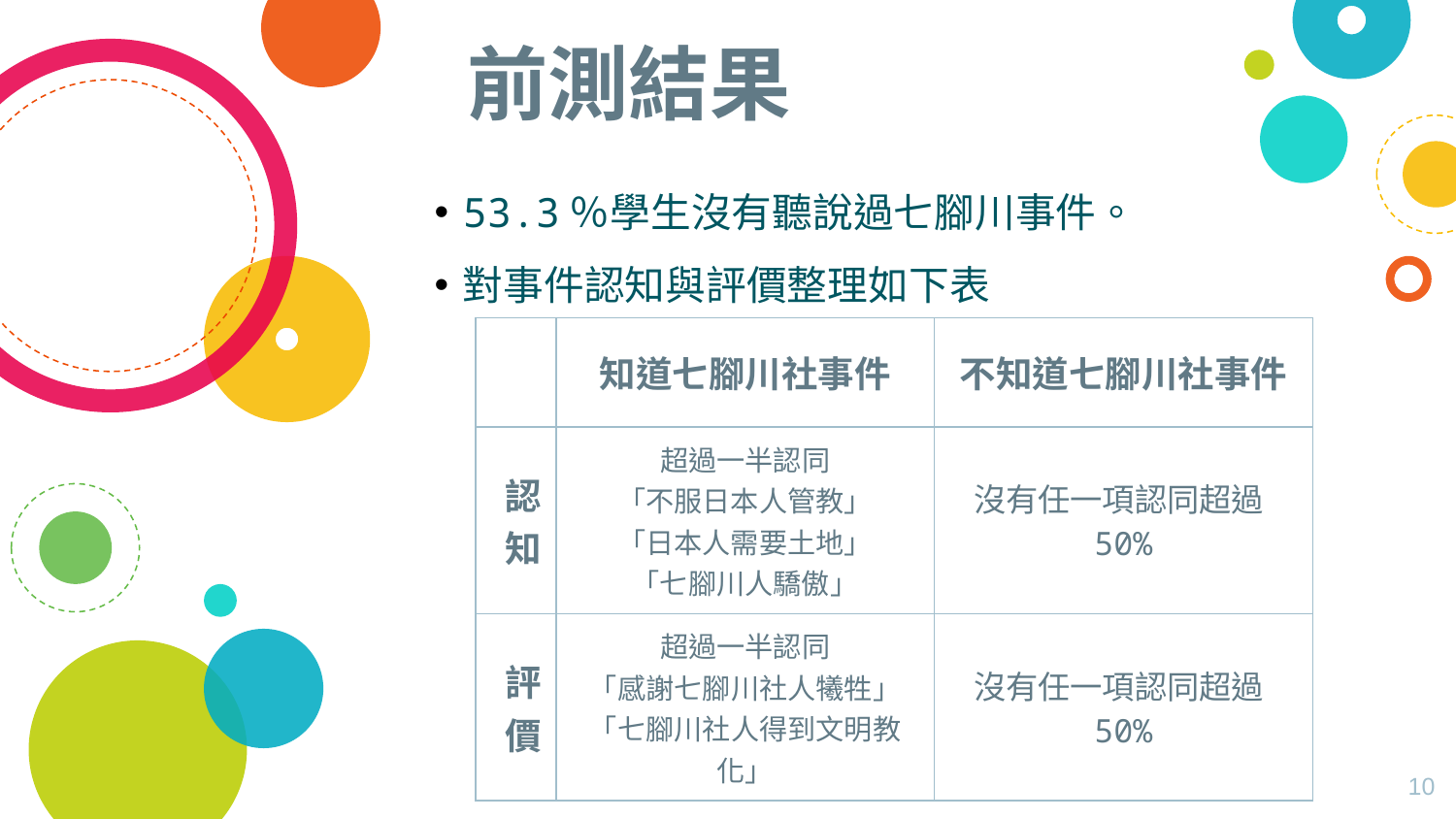

# 前測結果
53.3％學生沒有聽說過七腳川事件。
對事件認知與評價整理如下表
|  | 知道七腳川社事件 | 不知道七腳川社事件 |
| --- | --- | --- |
| 認知 | 超過一半認同 「不服日本人管教」 「日本人需要土地」 「七腳川人驕傲」 | 沒有任一項認同超過50% |
| 評價 | 超過一半認同 「感謝七腳川社人犧牲」 「七腳川社人得到文明教化」 | 沒有任一項認同超過50% |
10